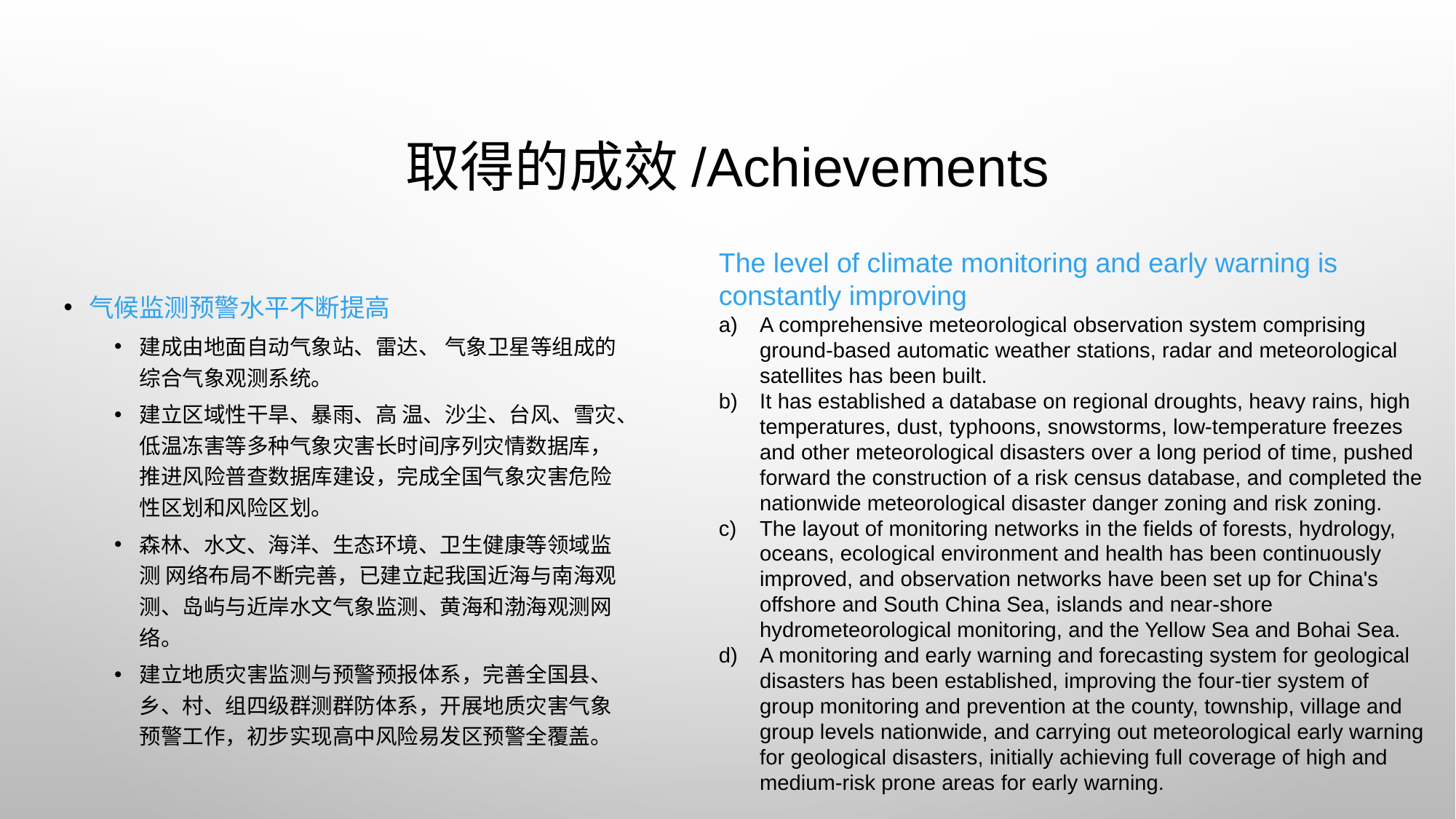

# 取得的成效/Achievements
The level of climate monitoring and early warning is constantly improving
A comprehensive meteorological observation system comprising ground-based automatic weather stations, radar and meteorological satellites has been built.
It has established a database on regional droughts, heavy rains, high temperatures, dust, typhoons, snowstorms, low-temperature freezes and other meteorological disasters over a long period of time, pushed forward the construction of a risk census database, and completed the nationwide meteorological disaster danger zoning and risk zoning.
The layout of monitoring networks in the fields of forests, hydrology, oceans, ecological environment and health has been continuously improved, and observation networks have been set up for China's offshore and South China Sea, islands and near-shore hydrometeorological monitoring, and the Yellow Sea and Bohai Sea.
A monitoring and early warning and forecasting system for geological disasters has been established, improving the four-tier system of group monitoring and prevention at the county, township, village and group levels nationwide, and carrying out meteorological early warning for geological disasters, initially achieving full coverage of high and medium-risk prone areas for early warning.
气候监测预警水平不断提高
建成由地面自动气象站、雷达、 气象卫星等组成的综合气象观测系统。
建立区域性干旱、暴雨、高 温、沙尘、台风、雪灾、低温冻害等多种气象灾害长时间序列灾情数据库，推进风险普查数据库建设，完成全国气象灾害危险性区划和风险区划。
森林、水文、海洋、生态环境、卫生健康等领域监测 网络布局不断完善，已建立起我国近海与南海观测、岛屿与近岸水文气象监测、黄海和渤海观测网络。
建立地质灾害监测与预警预报体系，完善全国县、乡、村、组四级群测群防体系，开展地质灾害气象预警工作，初步实现高中风险易发区预警全覆盖。